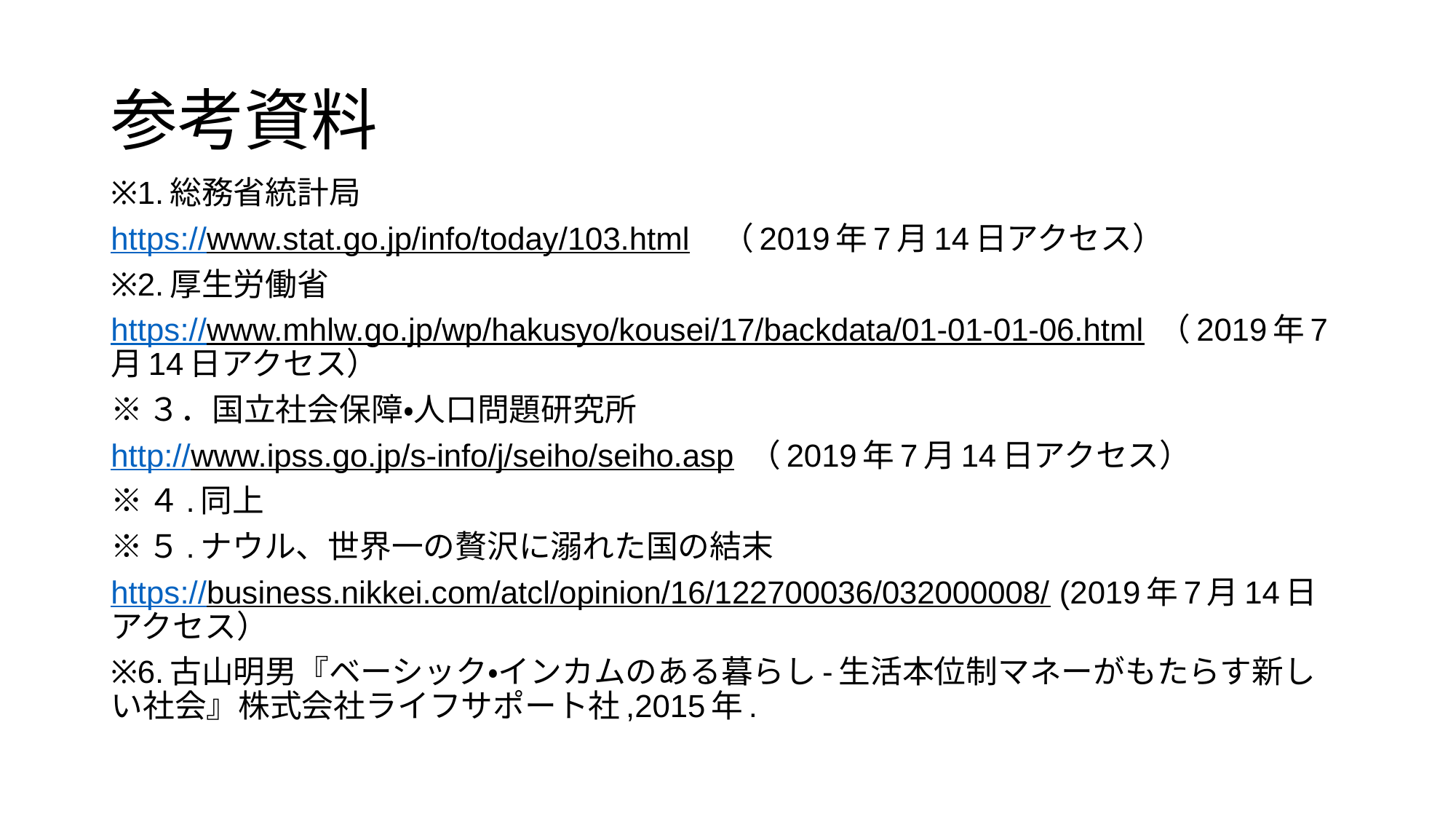

# 参考資料
※1.総務省統計局
https://www.stat.go.jp/info/today/103.html　（2019年7月14日アクセス）
※2.厚生労働省
https://www.mhlw.go.jp/wp/hakusyo/kousei/17/backdata/01-01-01-06.html （2019年7月14日アクセス）
※３．国立社会保障・人口問題研究所
http://www.ipss.go.jp/s-info/j/seiho/seiho.asp （2019年7月14日アクセス）
※４.同上
※５.ナウル、世界一の贅沢に溺れた国の結末
https://business.nikkei.com/atcl/opinion/16/122700036/032000008/ (2019年7月14日アクセス）
※6.古山明男『ベーシック・インカムのある暮らし-生活本位制マネーがもたらす新しい社会』株式会社ライフサポート社,2015年.